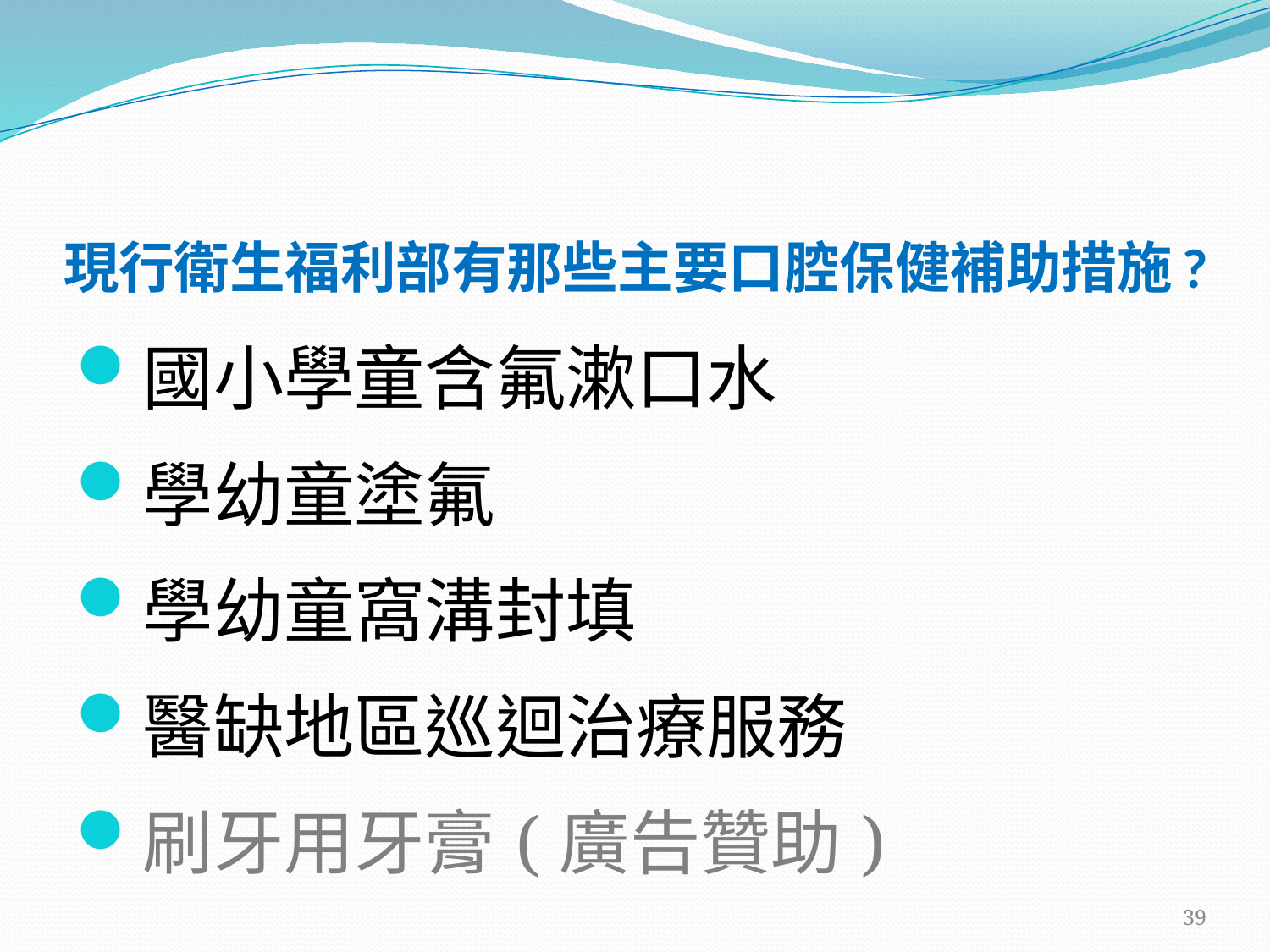

# 現行衛生福利部有那些主要口腔保健補助措施?
國小學童含氟漱口水
學幼童塗氟
學幼童窩溝封填
醫缺地區巡迴治療服務
刷牙用牙膏(廣告贊助)
39